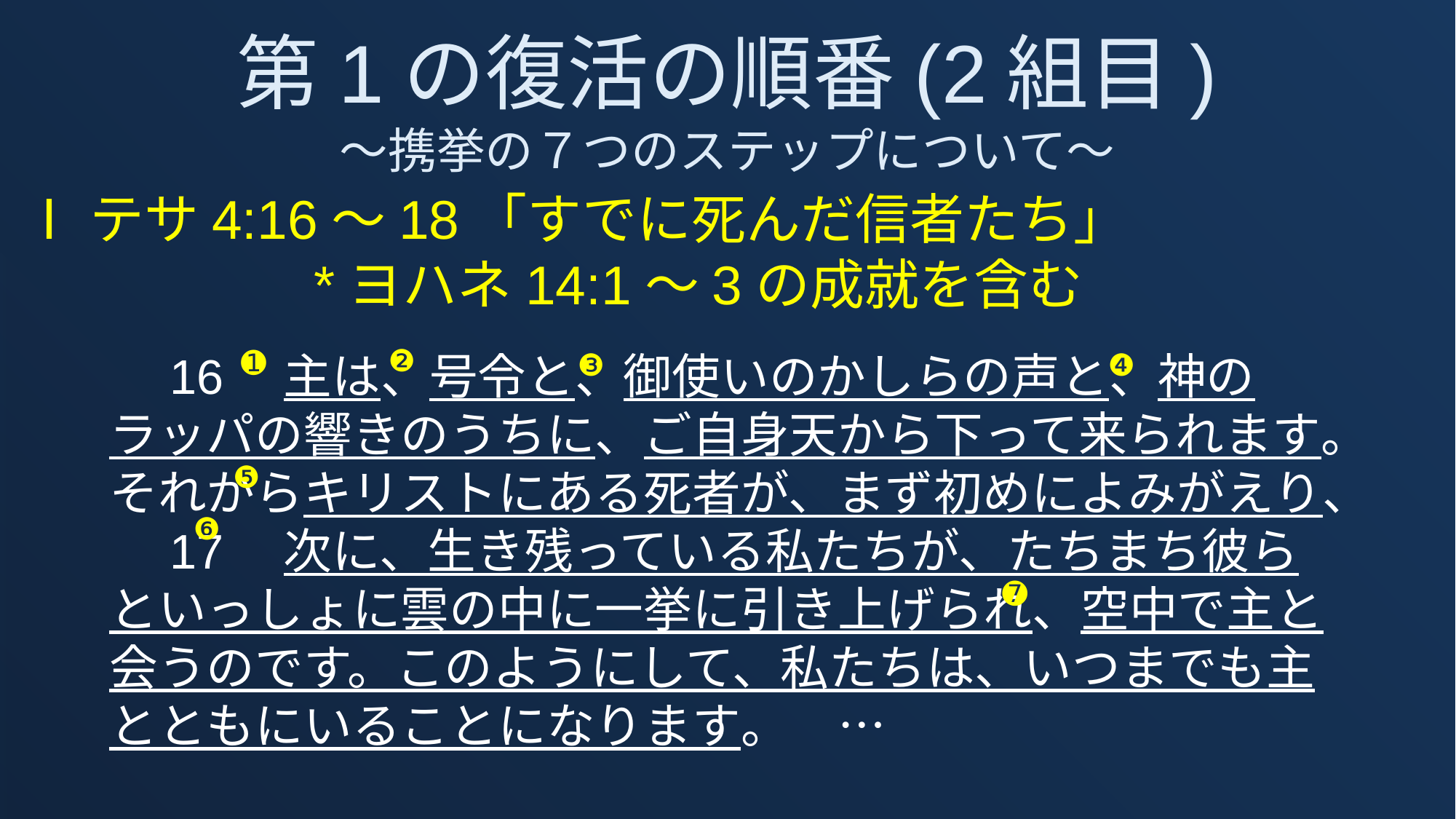

第1の復活の順番(2組目)
～携挙の７つのステップについて～
Ⅰテサ4:16～18「すでに死んだ信者たち」
*ヨハネ14:1～3の成就を含む
❷
➊
　16　主は、号令と、御使いのかしらの声と、神のラッパの響きのうちに、ご自身天から下って来られます。それからキリストにある死者が、まず初めによみがえり、　17　次に、生き残っている私たちが、たちまち彼らといっしょに雲の中に一挙に引き上げられ、空中で主と会うのです。このようにして、私たちは、いつまでも主とともにいることになります。　…
❸
❹
❺
❻
➐